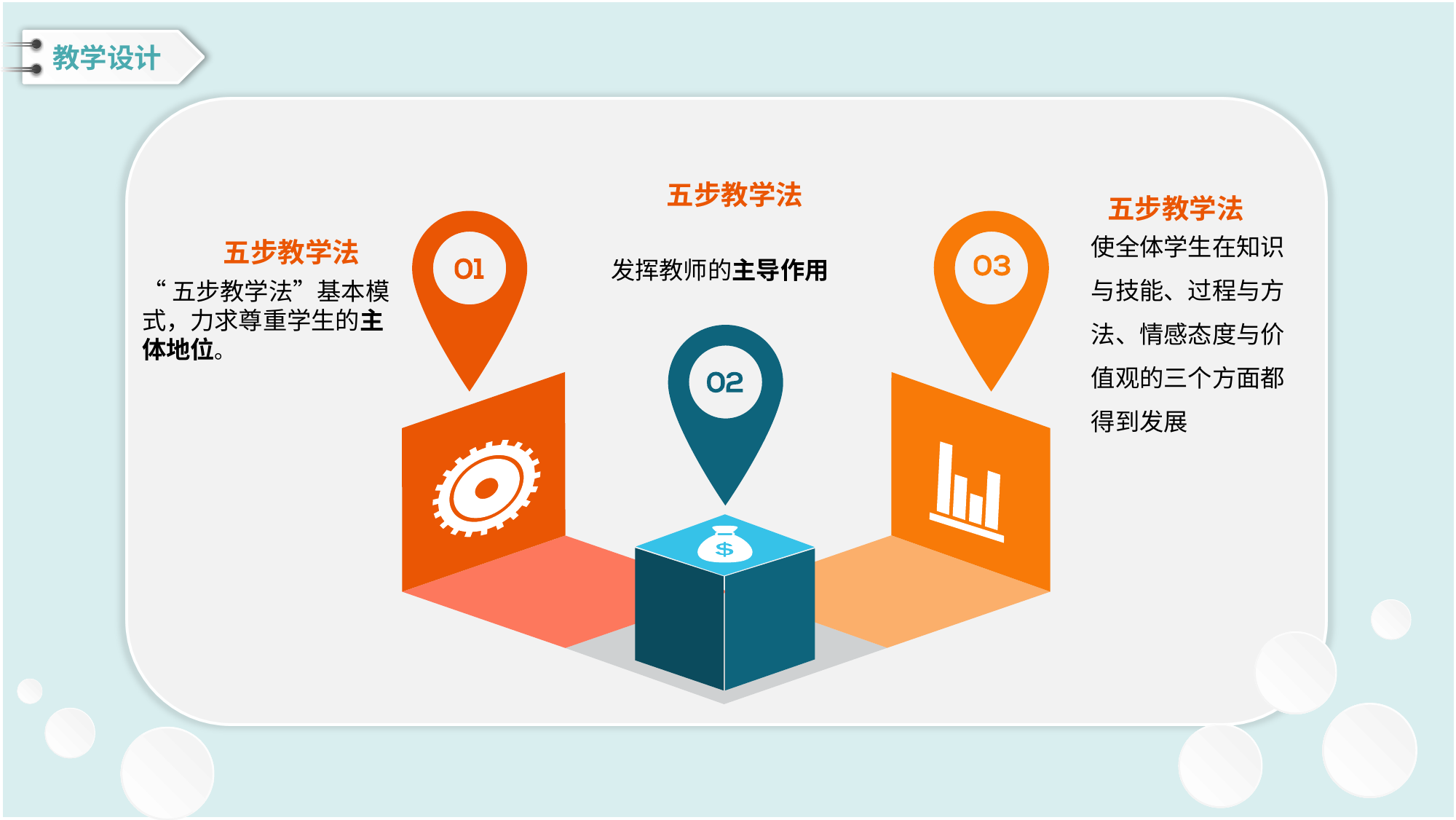

教学设计

五步教学法
发挥教师的主导作用
五步教学法
使全体学生在知识与技能、过程与方法、情感态度与价值观的三个方面都得到发展

五步教学法
“五步教学法”基本模式，力求尊重学生的主体地位。